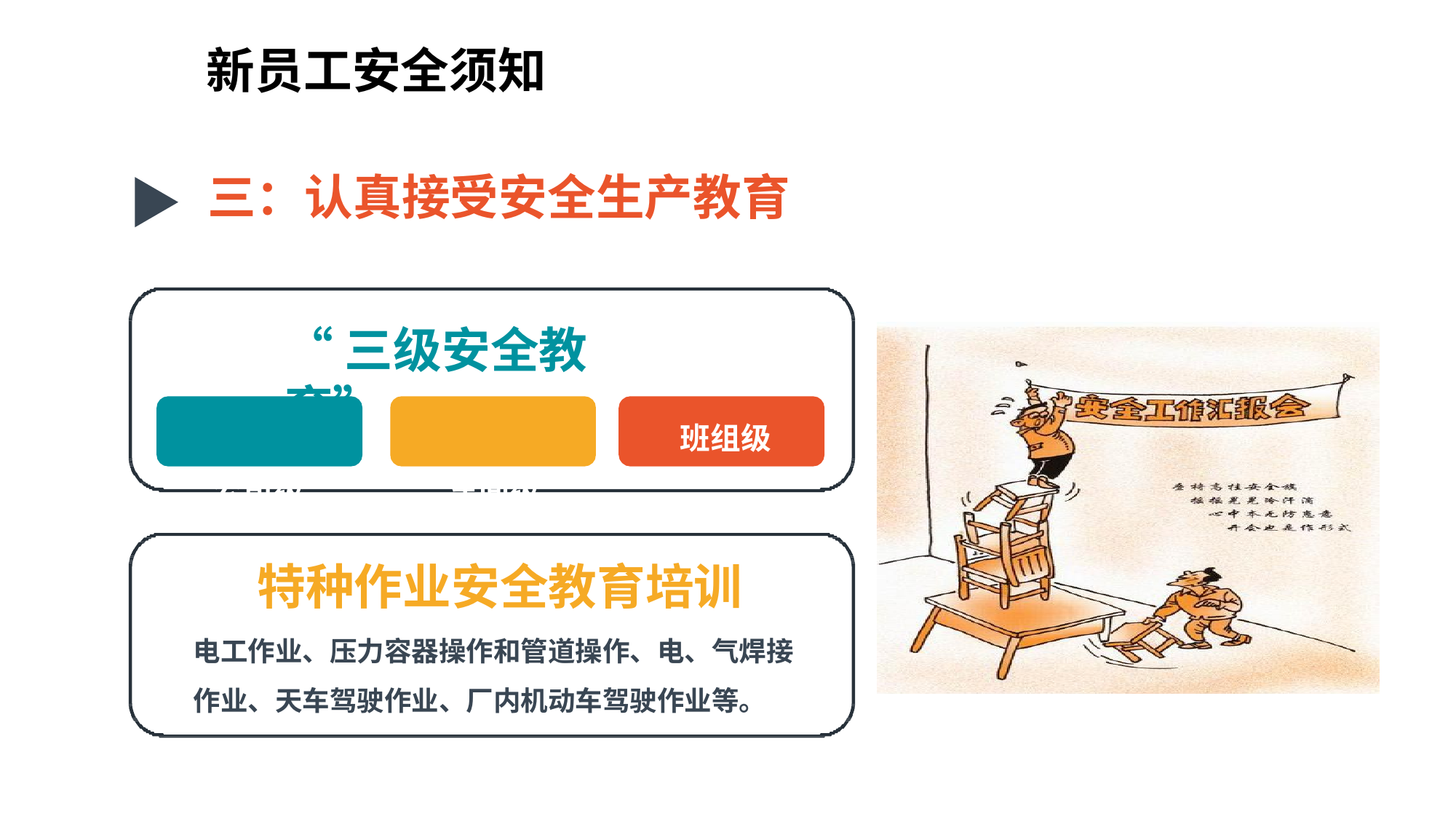

新员工安全须知
三：认真接受安全生产教育

“三级安全教育”
公司级	车间级

班组级
特种作业安全教育培训
电工作业、压力容器操作和管道操作、电、气焊接 作业、天车驾驶作业、厂内机动车驾驶作业等。